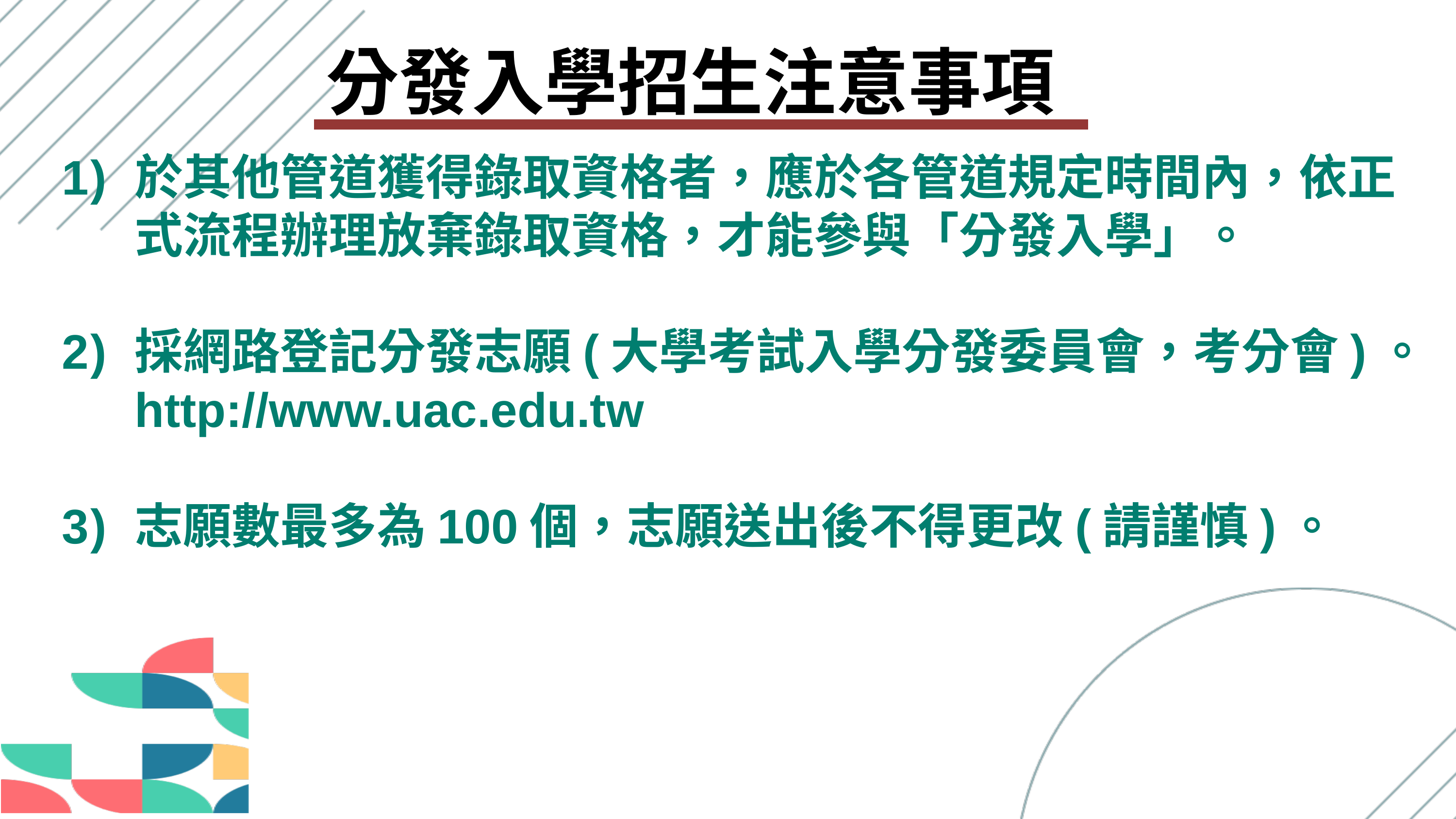

分發入學招生注意事項
於其他管道獲得錄取資格者，應於各管道規定時間內，依正式流程辦理放棄錄取資格，才能參與「分發入學」。

採網路登記分發志願(大學考試入學分發委員會，考分會)。
http://www.uac.edu.tw

志願數最多為100個，志願送出後不得更改(請謹慎)。